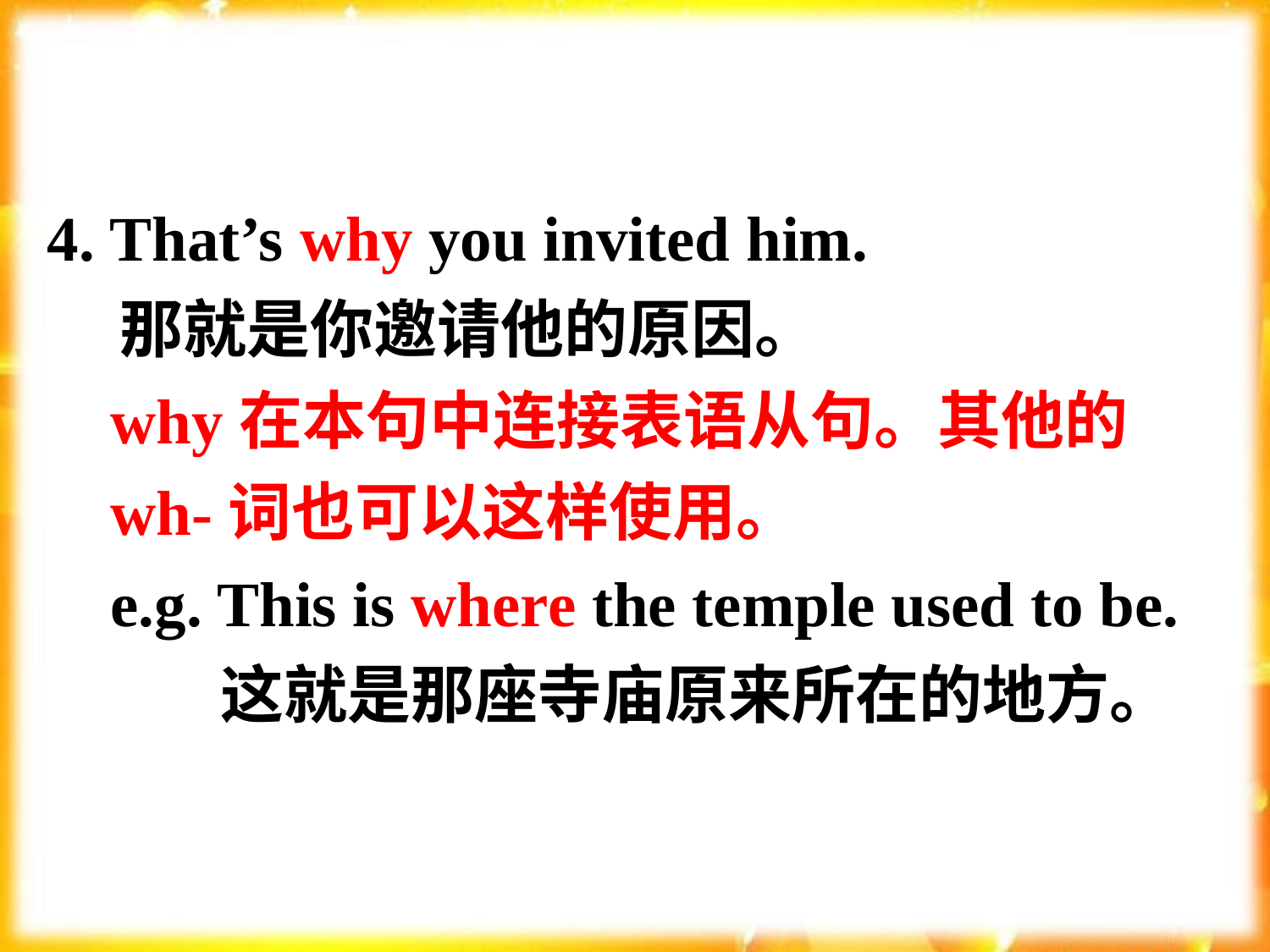

4. That’s why you invited him.
    那就是你邀请他的原因。
    why在本句中连接表语从句。其他的
    wh-词也可以这样使用。
    e.g. This is where the temple used to be.
           这就是那座寺庙原来所在的地方。